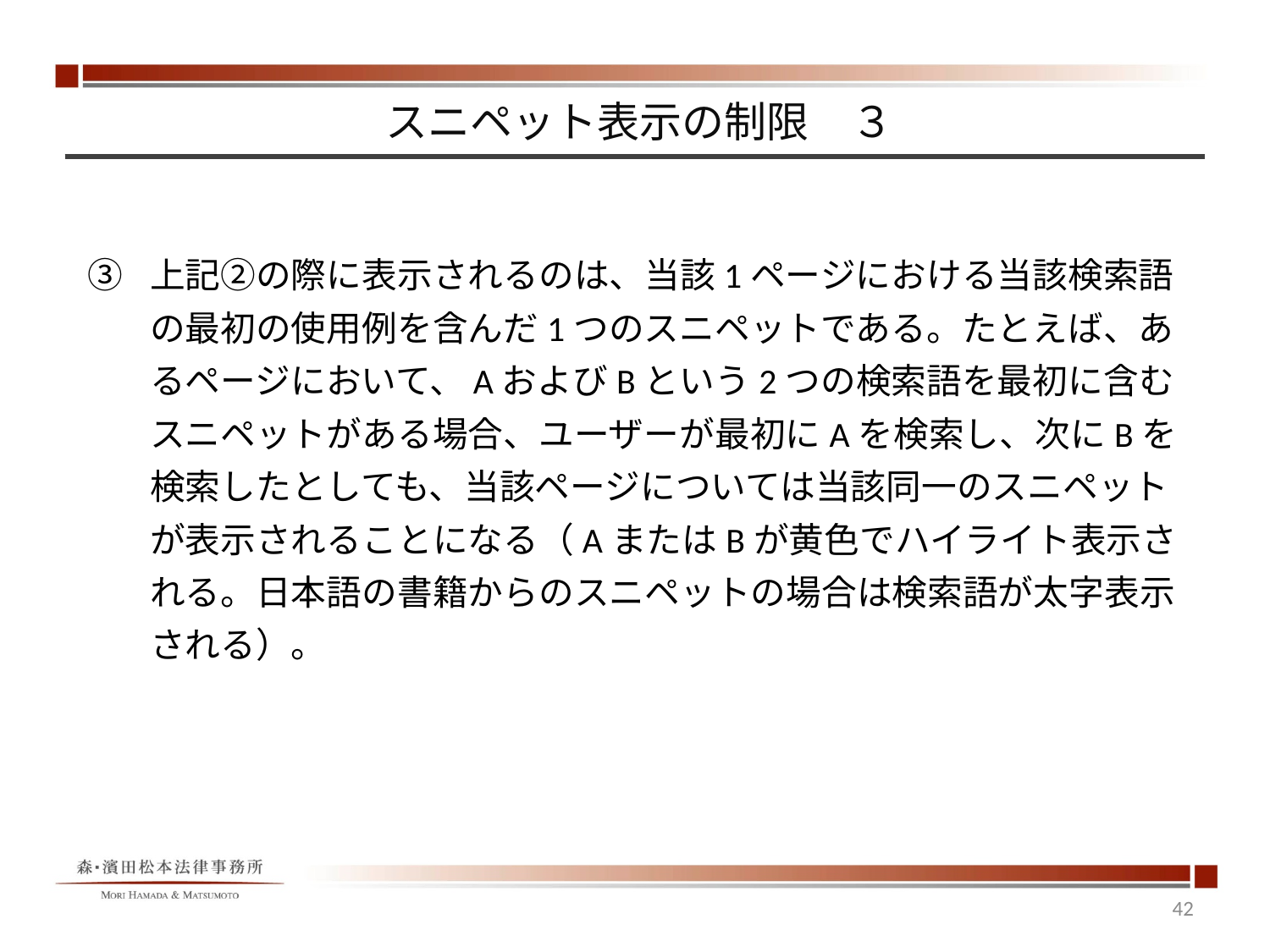

# スニペット表示の制限　３
③	上記②の際に表示されるのは、当該1ページにおける当該検索語の最初の使用例を含んだ1つのスニペットである。たとえば、あるページにおいて、AおよびBという2つの検索語を最初に含むスニペットがある場合、ユーザーが最初にAを検索し、次にBを検索したとしても、当該ページについては当該同一のスニペットが表示されることになる（AまたはBが黄色でハイライト表示される。日本語の書籍からのスニペットの場合は検索語が太字表示される）。
42